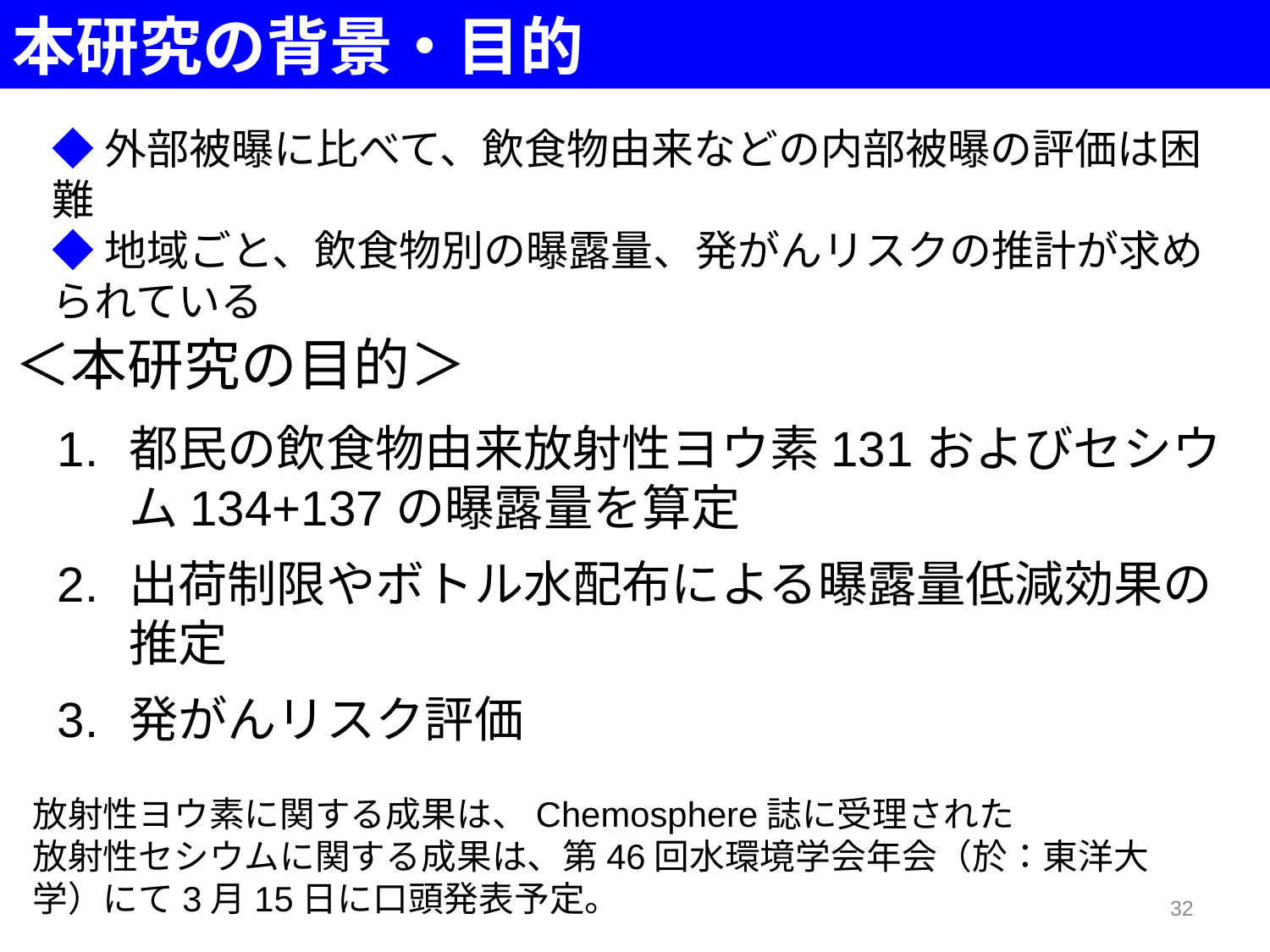

本研究の背景・目的
◆外部被曝に比べて、飲食物由来などの内部被曝の評価は困難
◆地域ごと、飲食物別の曝露量、発がんリスクの推計が求められている
＜本研究の目的＞
都民の飲食物由来放射性ヨウ素131およびセシウム134+137の曝露量を算定

出荷制限やボトル水配布による曝露量低減効果の推定

発がんリスク評価
放射性ヨウ素に関する成果は、Chemosphere誌に受理された
放射性セシウムに関する成果は、第46回水環境学会年会（於：東洋大学）にて3月15日に口頭発表予定。
32